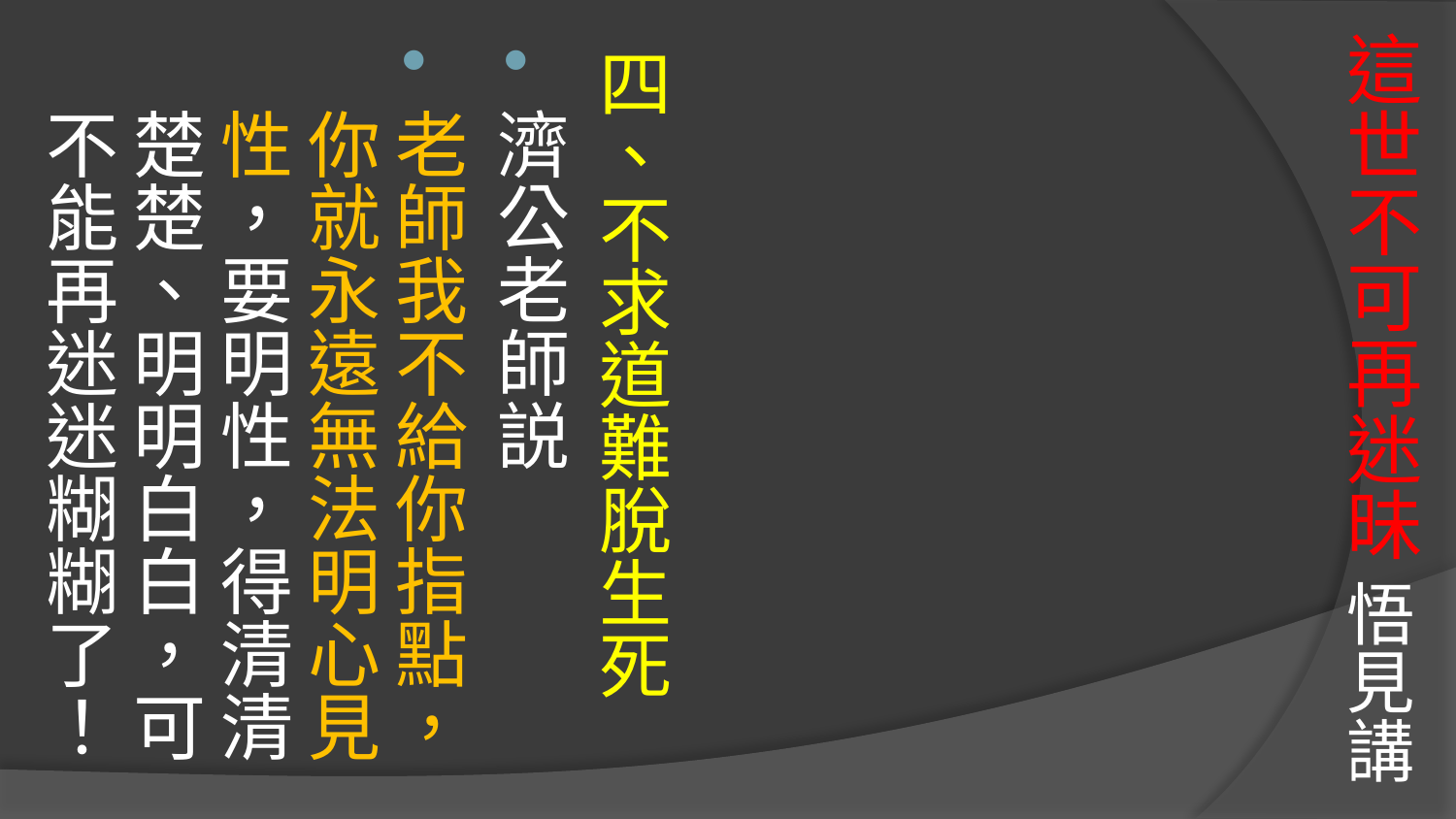

# 這世不可再迷昧 悟見講
四、不求道難脫生死
濟公老師説
老師我不給你指點，你就永遠無法明心見性，要明性，得清清楚楚、明明白白，可不能再迷迷糊糊了！